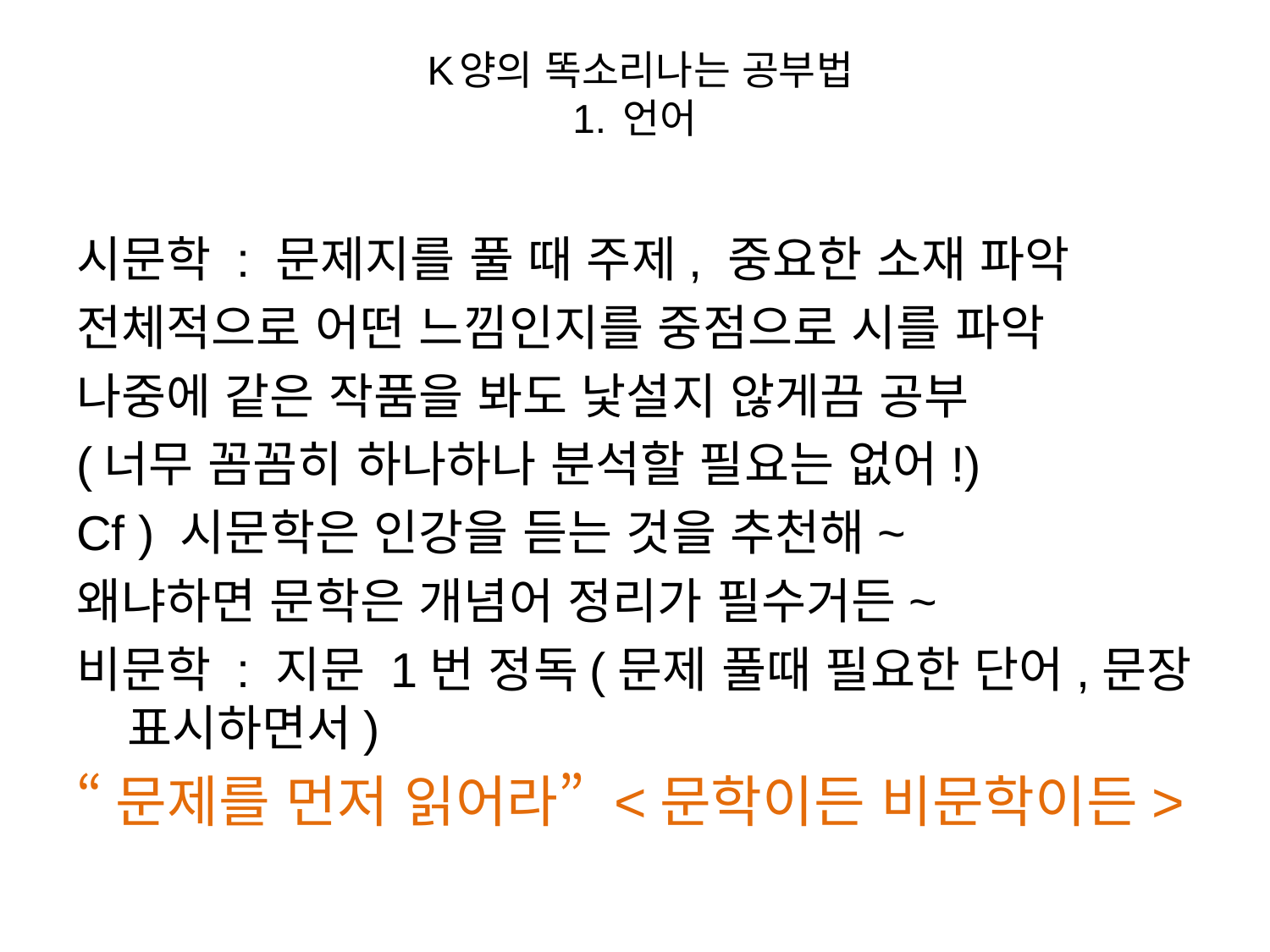

# K양의 똑소리나는 공부법 1. 언어
시문학 : 문제지를 풀 때 주제, 중요한 소재 파악
전체적으로 어떤 느낌인지를 중점으로 시를 파악
나중에 같은 작품을 봐도 낯설지 않게끔 공부
(너무 꼼꼼히 하나하나 분석할 필요는 없어!)
Cf ) 시문학은 인강을 듣는 것을 추천해~
왜냐하면 문학은 개념어 정리가 필수거든~
비문학 : 지문 1번 정독(문제 풀때 필요한 단어,문장 표시하면서)
“문제를 먼저 읽어라” <문학이든 비문학이든>